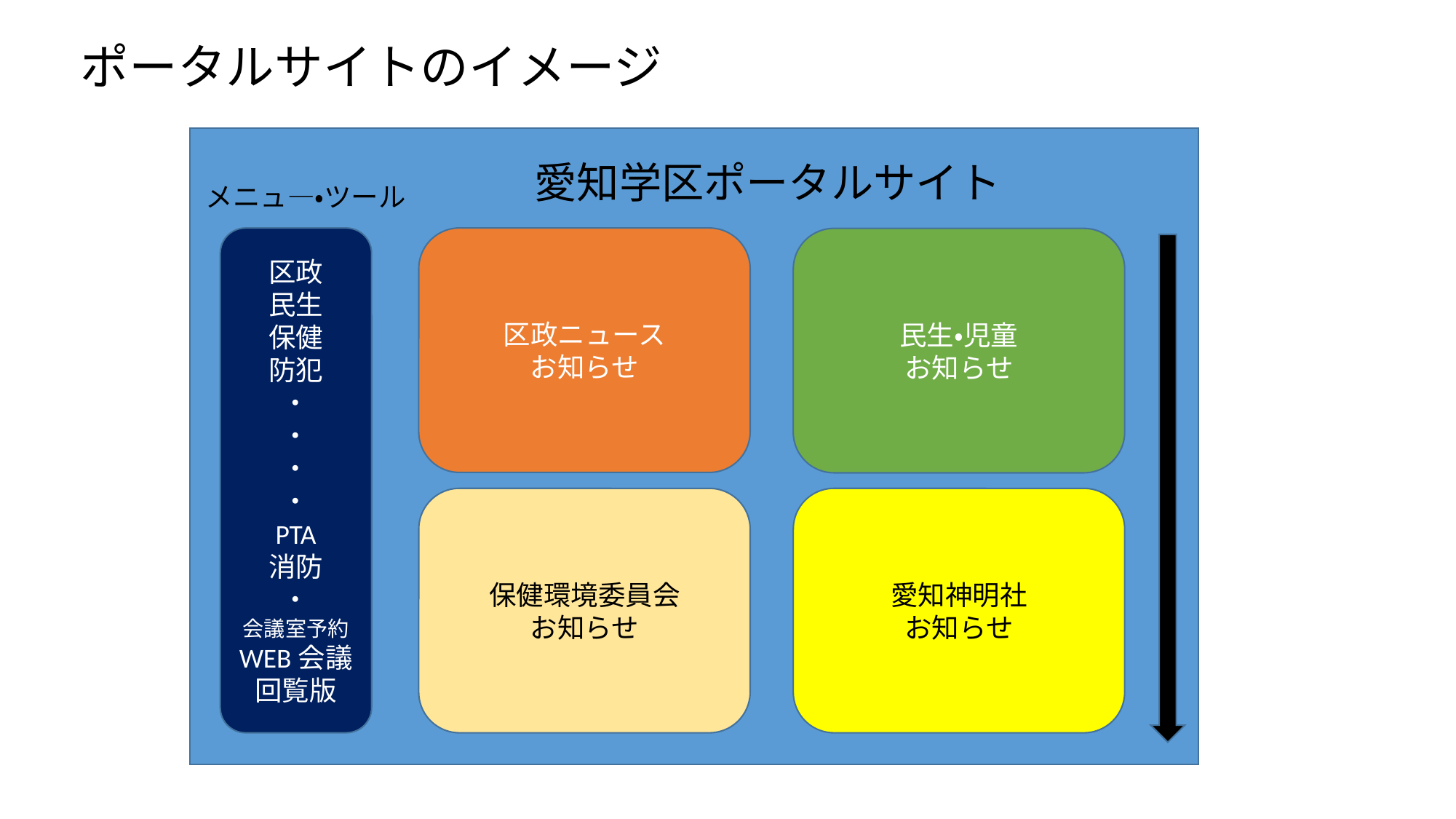

ポータルサイトのイメージ

愛知学区ポータルサイト
メニュ―・ツール
区政
民生
保健
防犯
・
・
・
・
PTA
消防
・
会議室予約
WEB会議
回覧版
区政ニュース
お知らせ
民生・児童
お知らせ

保健環境委員会
お知らせ
愛知神明社
お知らせ